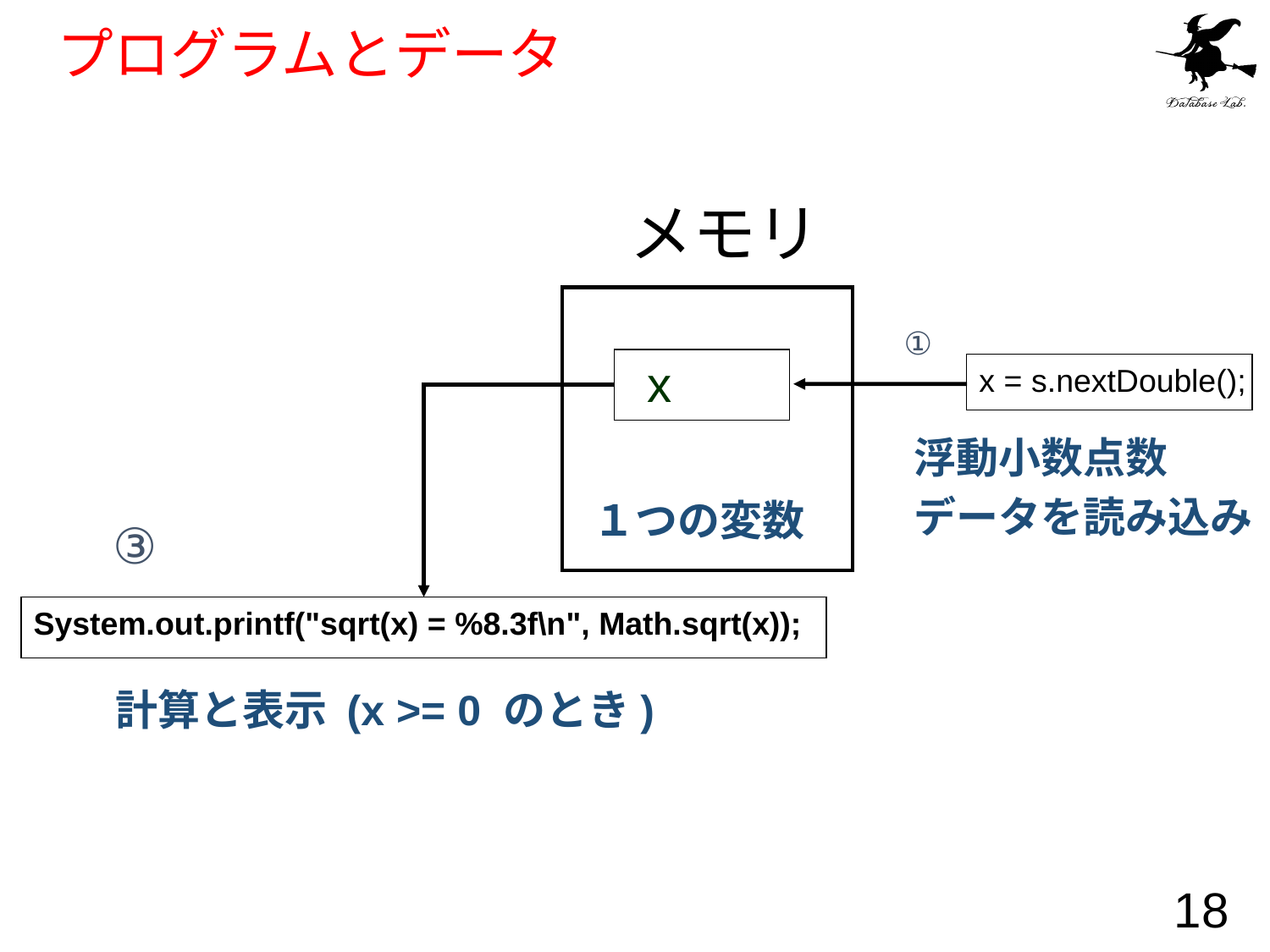

# プログラムとデータ
メモリ

①
x

x = s.nextDouble();

浮動小数点数
データを読み込み
１つの変数
③
System.out.printf("sqrt(x) = %8.3f\n", Math.sqrt(x));

計算と表示 (x >= 0 のとき)

18